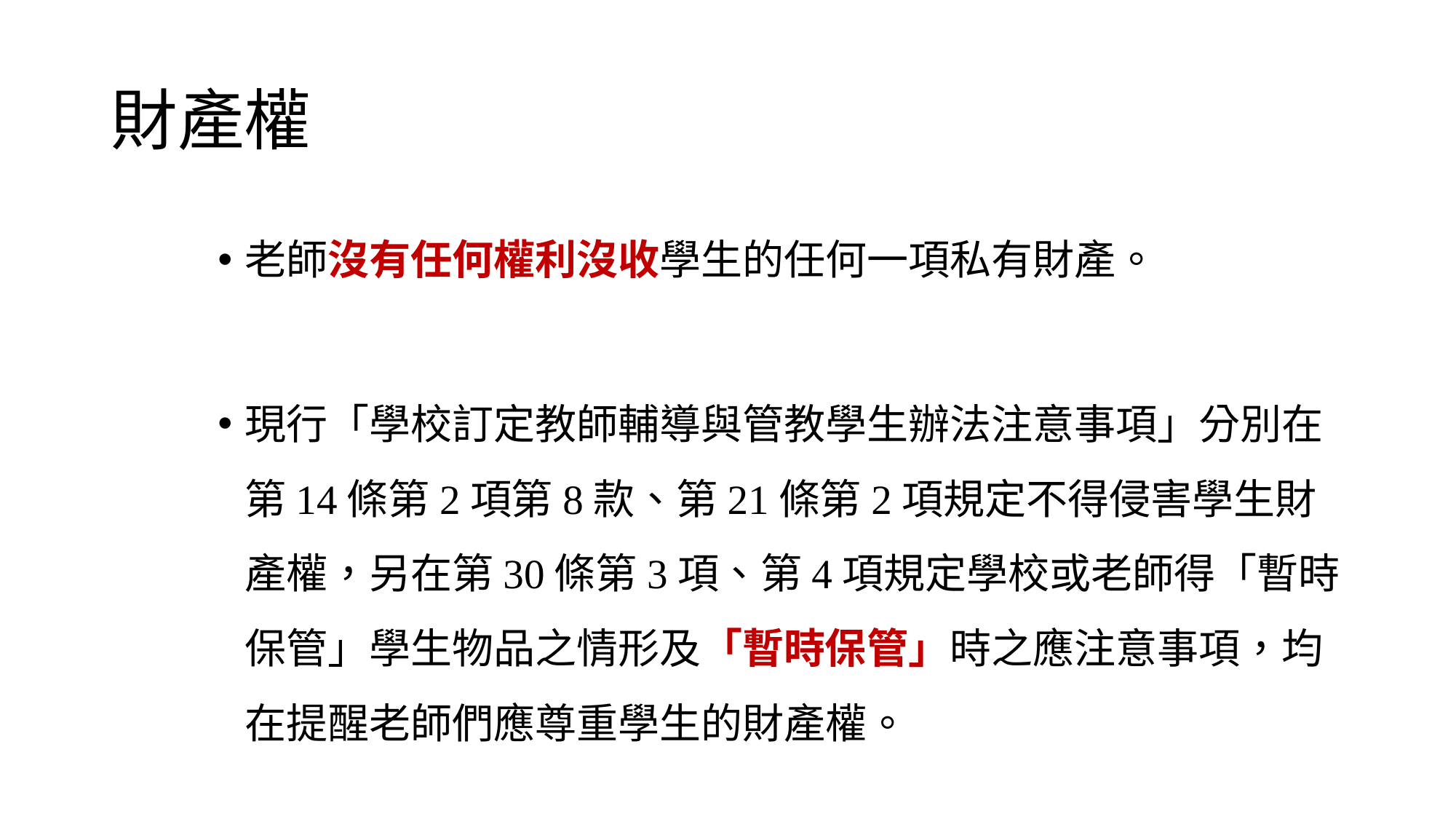

# 財產權
老師沒有任何權利沒收學生的任何一項私有財產。

現行「學校訂定教師輔導與管教學生辦法注意事項」分別在第14條第2項第8款、第21條第2項規定不得侵害學生財產權，另在第30條第3項、第4項規定學校或老師得「暫時保管」學生物品之情形及「暫時保管」時之應注意事項，均在提醒老師們應尊重學生的財產權。